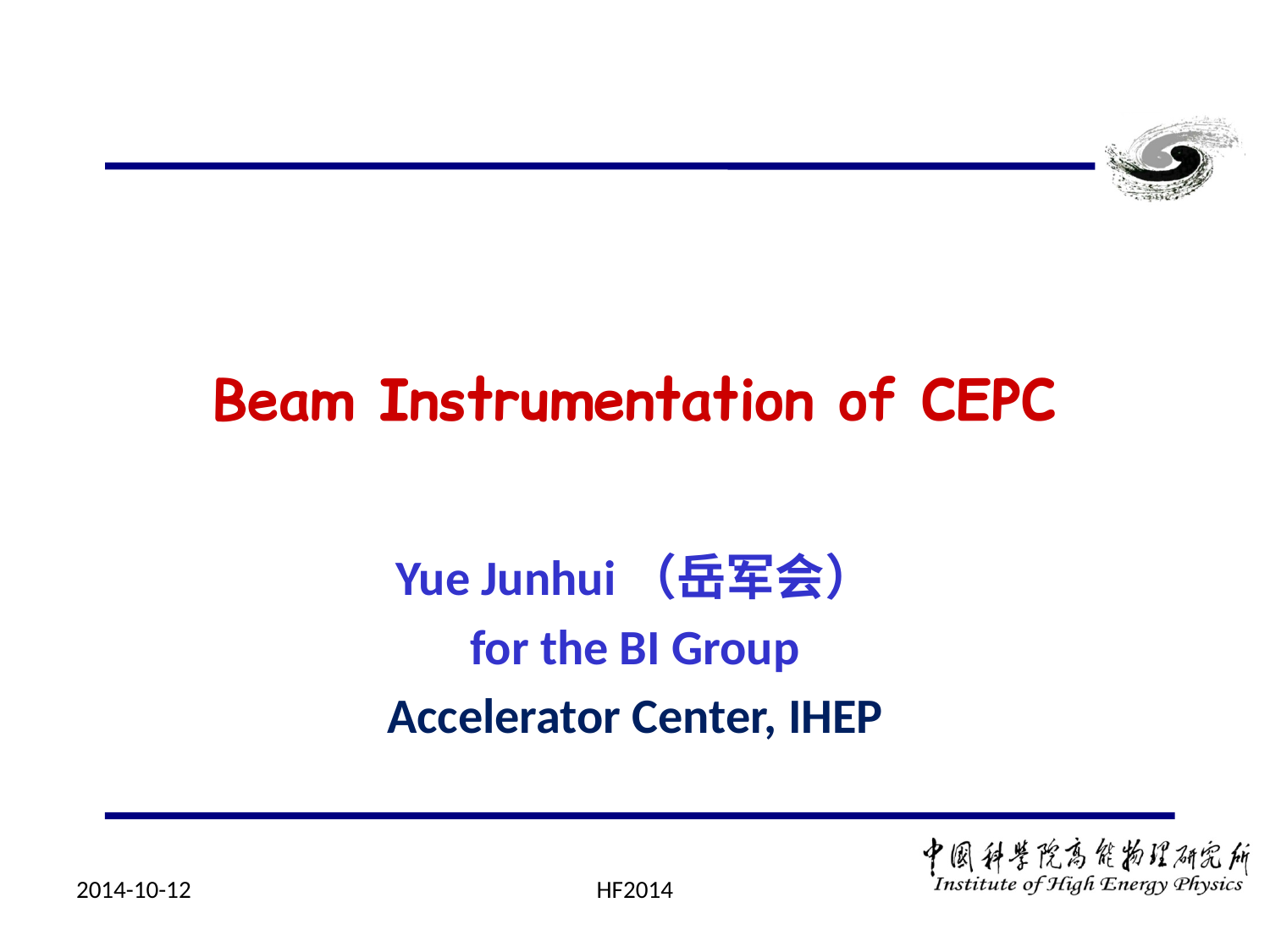

# Beam Instrumentation of CEPC
Yue Junhui（岳军会）
for the BI Group
Accelerator Center, IHEP

2014-10-12
HF2014